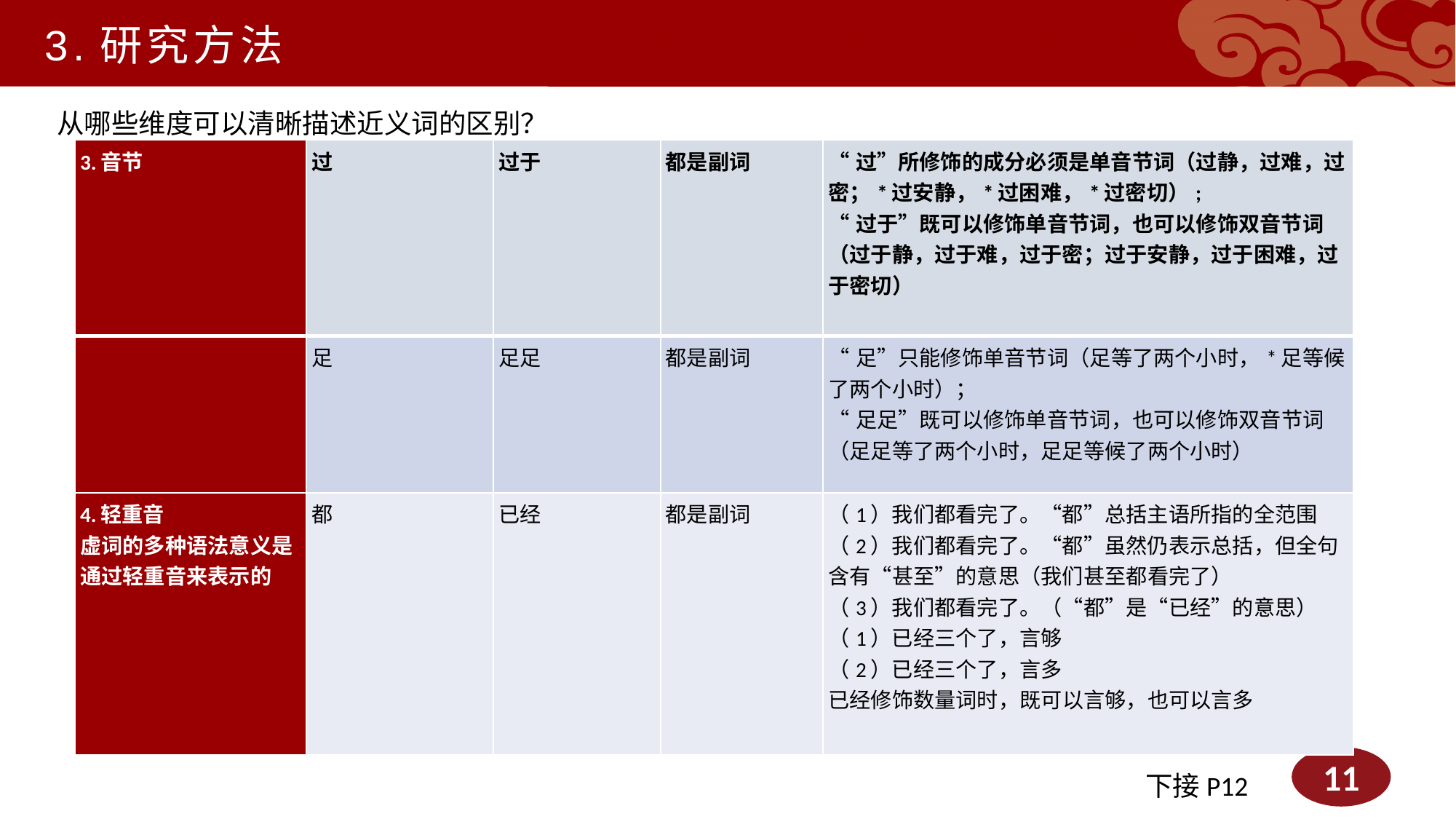

3.研究方法
从哪些维度可以清晰描述近义词的区别？
| 3.音节 | 过 | 过于 | 都是副词 | “过”所修饰的成分必须是单音节词（过静，过难，过密；\*过安静，\*过困难，\*过密切）; “过于”既可以修饰单音节词，也可以修饰双音节词（过于静，过于难，过于密；过于安静，过于困难，过于密切） |
| --- | --- | --- | --- | --- |
|  | 足 | 足足 | 都是副词 | “足”只能修饰单音节词（足等了两个小时，\*足等候了两个小时）； “足足”既可以修饰单音节词，也可以修饰双音节词（足足等了两个小时，足足等候了两个小时） |
| 4.轻重音 虚词的多种语法意义是通过轻重音来表示的 | 都 | 已经 | 都是副词 | （1）我们都看完了。“都”总括主语所指的全范围 （2）我们都看完了。“都”虽然仍表示总括，但全句含有“甚至”的意思（我们甚至都看完了） （3）我们都看完了。（“都”是“已经”的意思） （1）已经三个了，言够 （2）已经三个了，言多 已经修饰数量词时，既可以言够，也可以言多 |
下接P12